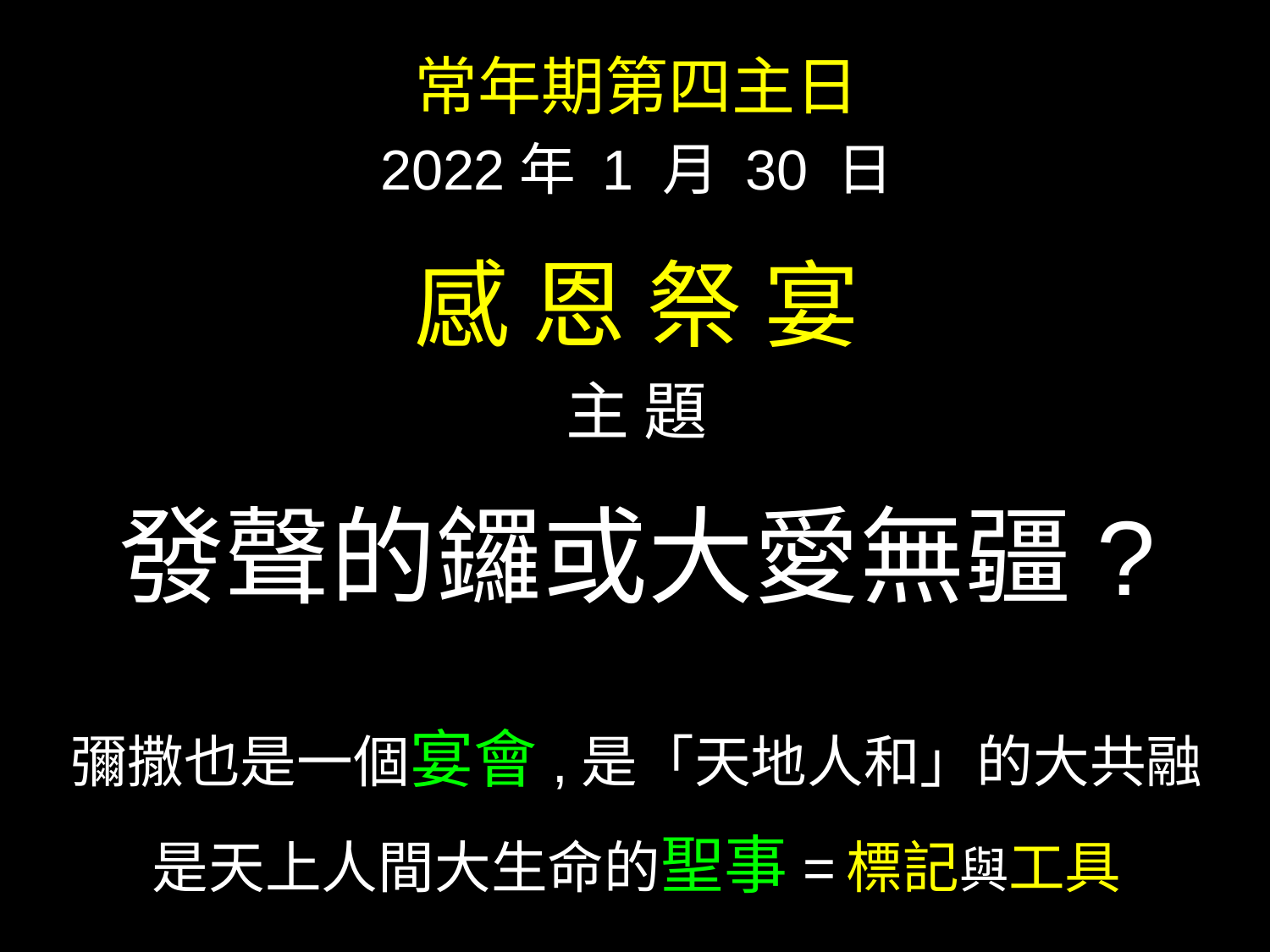

常年期第四主日
2022年 1 月 30 日

感 恩 祭 宴

主 題
發聲的鑼或大愛無疆?
彌撒也是一個宴會,是「天地人和」的大共融
是天上人間大生命的聖事= 標記與工具